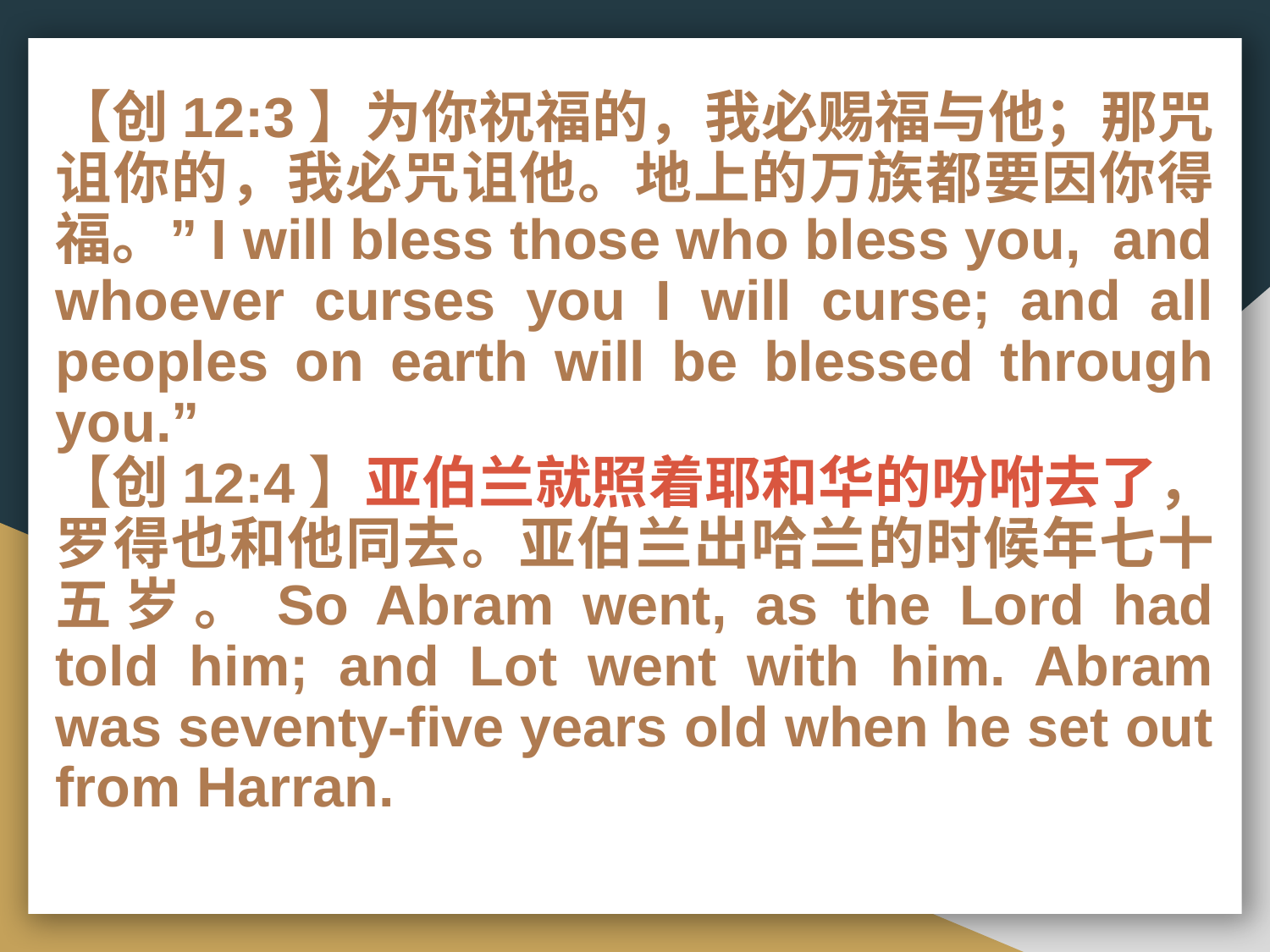

【创12:3】为你祝福的，我必赐福与他；那咒诅你的，我必咒诅他。地上的万族都要因你得福。”I will bless those who bless you,  and whoever curses you I will curse; and all peoples on earth will be blessed through you.”
【创12:4】亚伯兰就照着耶和华的吩咐去了，罗得也和他同去。亚伯兰出哈兰的时候年七十五岁。So Abram went, as the Lord had told him; and Lot went with him. Abram was seventy-five years old when he set out from Harran.